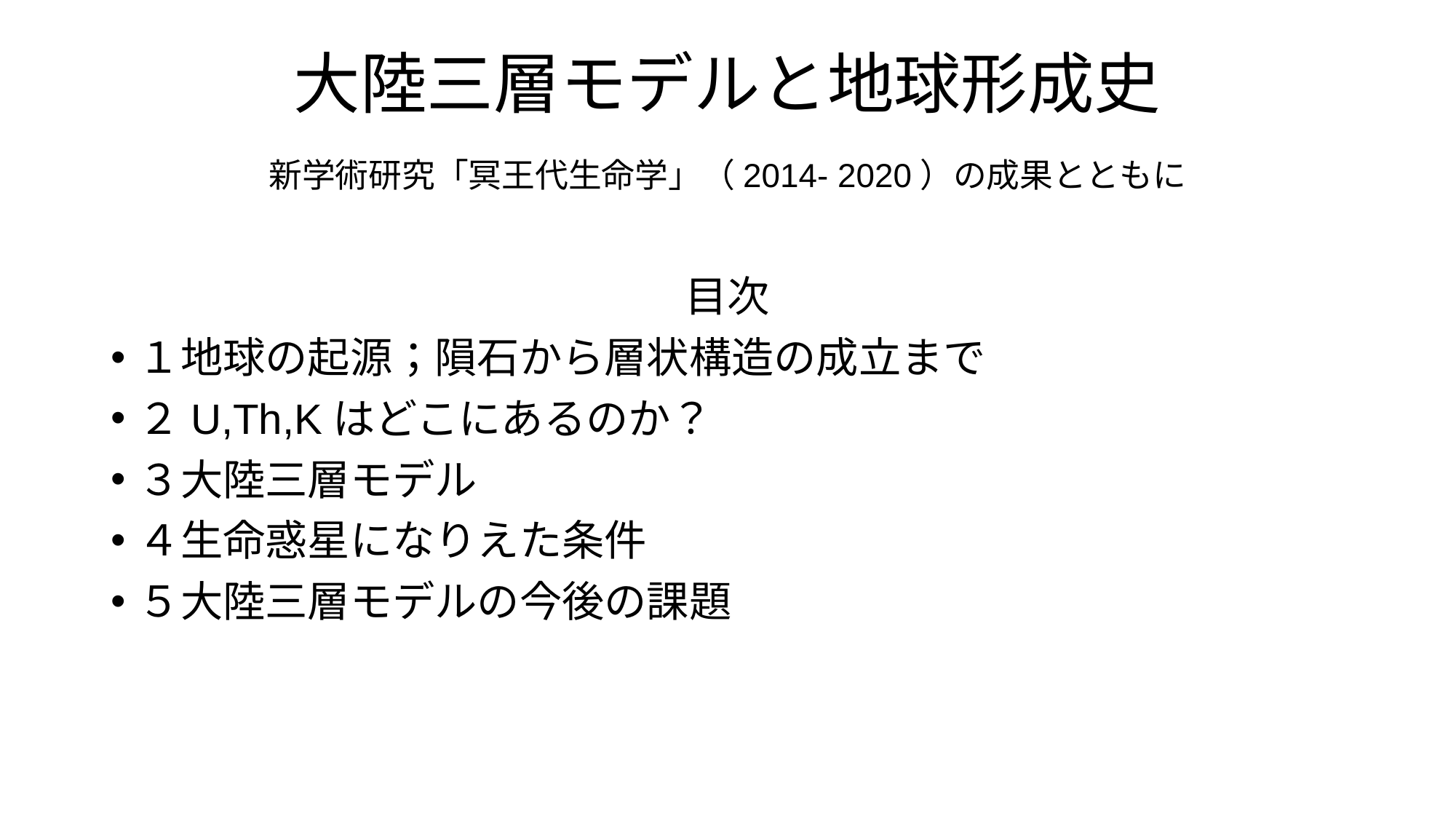

# 大陸三層モデルと地球形成史 新学術研究「冥王代生命学」（2014- 2020）の成果とともに
目次
１地球の起源；隕石から層状構造の成立まで
２U,Th,Kはどこにあるのか？
３大陸三層モデル
４生命惑星になりえた条件
５大陸三層モデルの今後の課題